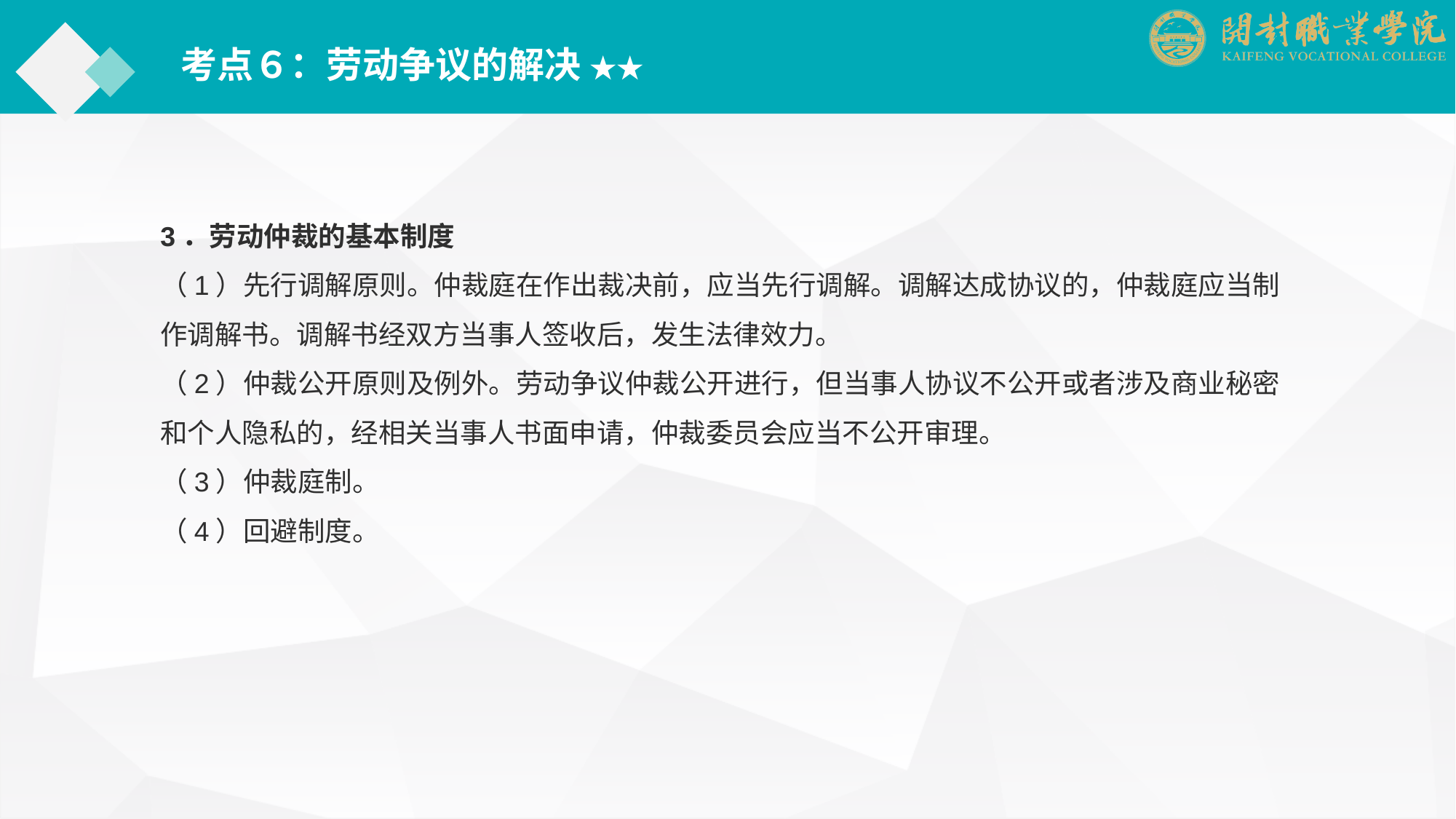

考点６：劳动争议的解决 ★★
3．劳动仲裁的基本制度
（1）先行调解原则。仲裁庭在作出裁决前，应当先行调解。调解达成协议的，仲裁庭应当制作调解书。调解书经双方当事人签收后，发生法律效力。
（2）仲裁公开原则及例外。劳动争议仲裁公开进行，但当事人协议不公开或者涉及商业秘密和个人隐私的，经相关当事人书面申请，仲裁委员会应当不公开审理。
（3）仲裁庭制。
（4）回避制度。